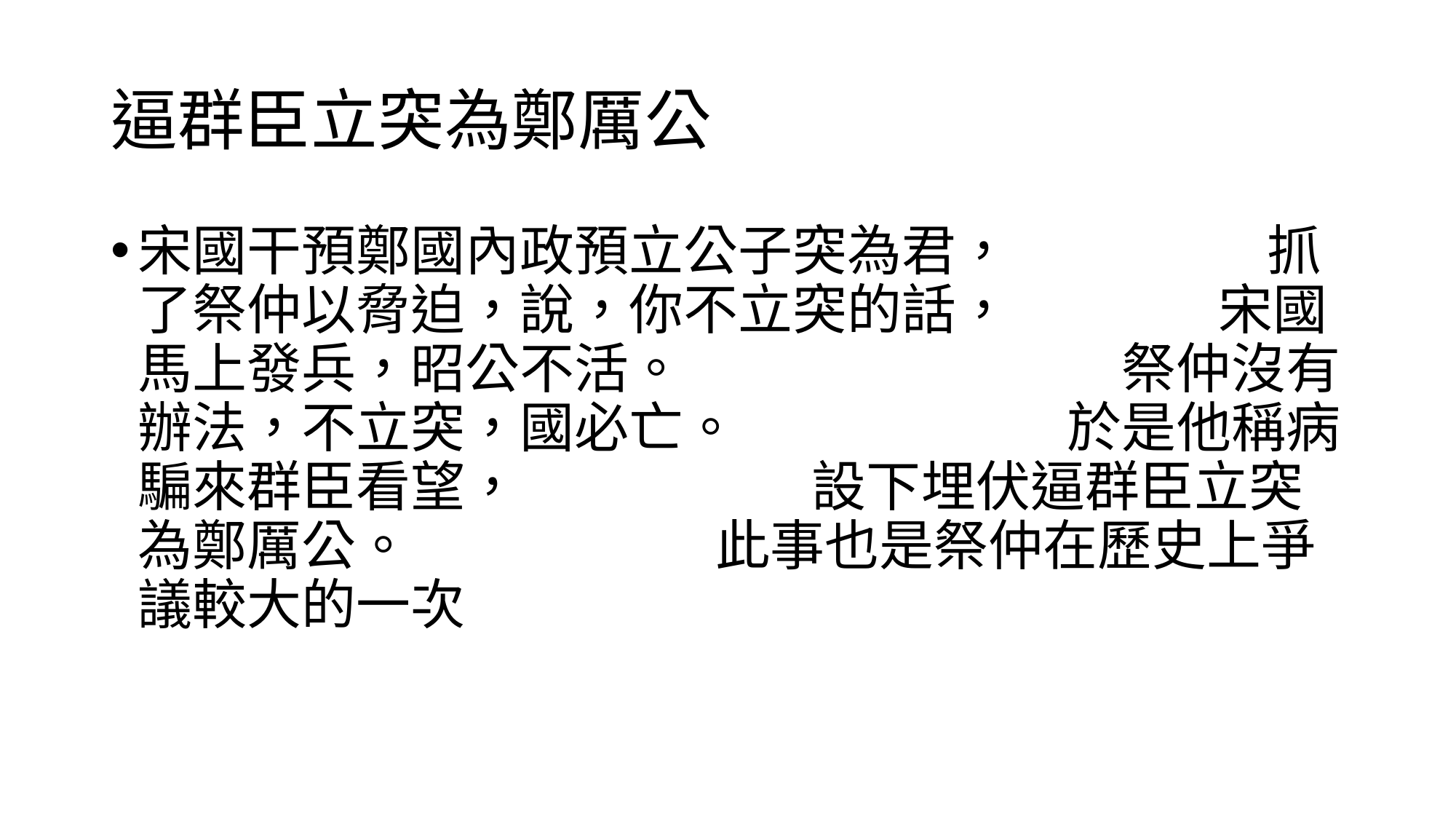

# 逼群臣立突為鄭厲公
宋國干預鄭國內政預立公子突為君，                     抓了祭仲以脅迫，說，你不立突的話，                 宋國馬上發兵，昭公不活。                                    祭仲沒有辦法，不立突，國必亡。                           於是他稱病騙來群臣看望，                        設下埋伏逼群臣立突為鄭厲公。                         此事也是祭仲在歷史上爭議較大的一次